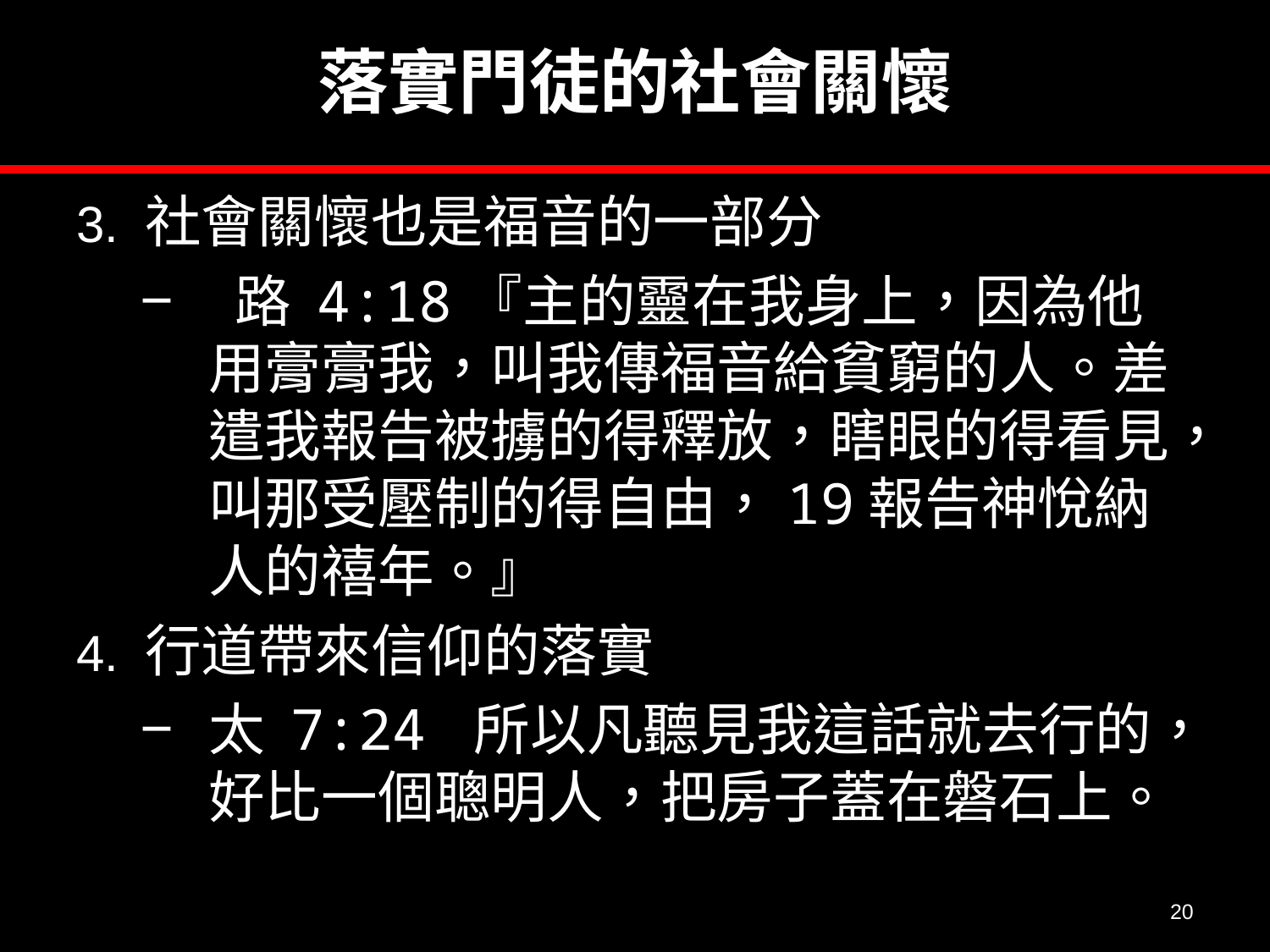

# 落實門徒的社會關懷
社會關懷也是福音的一部分
 路 4:18『主的靈在我身上，因為他用膏膏我，叫我傳福音給貧窮的人。差遣我報告被擄的得釋放，瞎眼的得看見，叫那受壓制的得自由，19報告神悅納人的禧年。』
行道帶來信仰的落實
太 7:24 所以凡聽見我這話就去行的，好比一個聰明人，把房子蓋在磐石上。

20